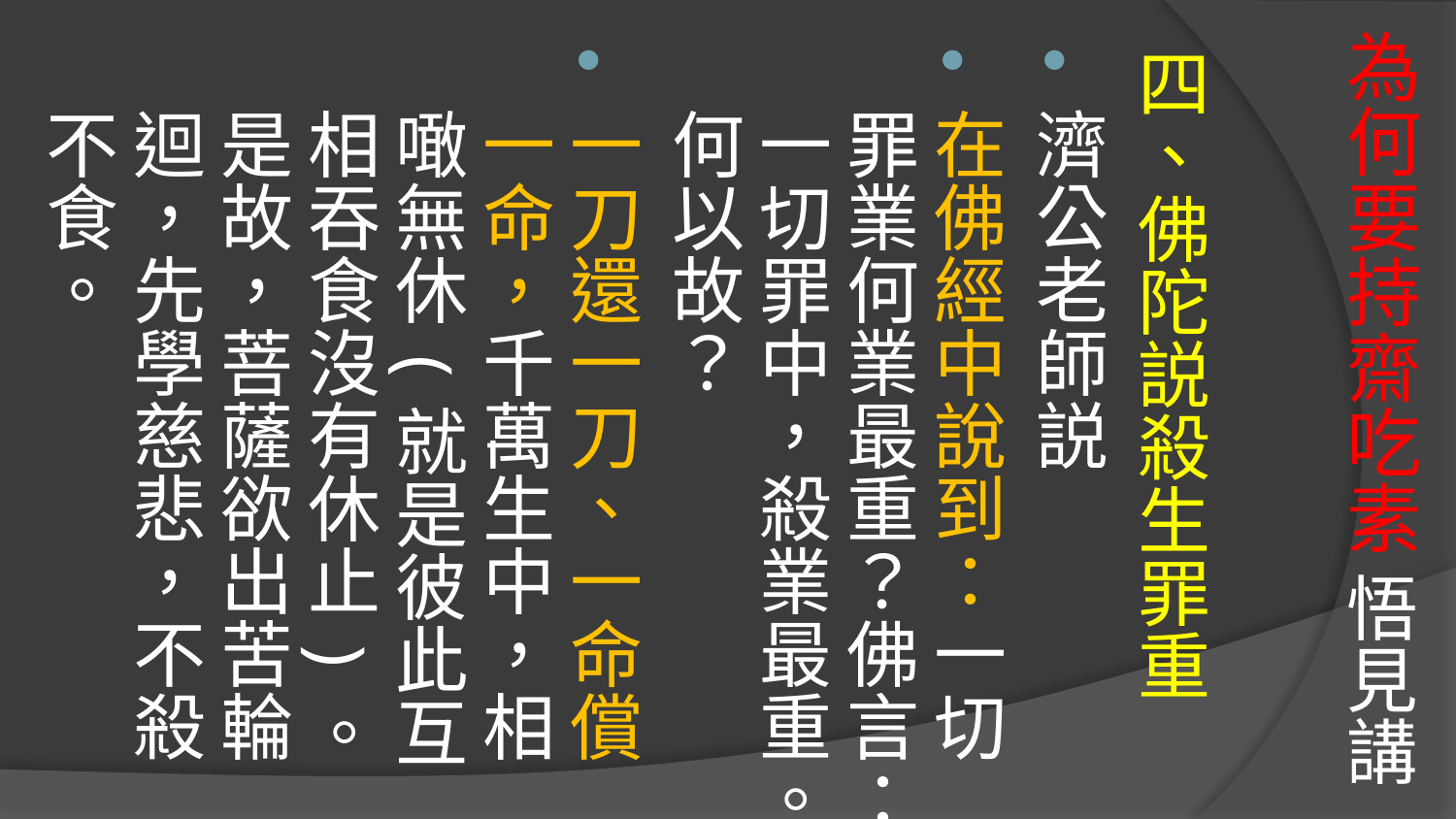

# 為何要持齋吃素 悟見講
四、佛陀説殺生罪重
濟公老師説
在佛經中說到：一切罪業何業最重？佛言：一切罪中，殺業最重。何以故？
一刀還一刀、一命償一命，千萬生中，相噉無休(就是彼此互相吞食沒有休止)。是故，菩薩欲出苦輪迴，先學慈悲，不殺不食。